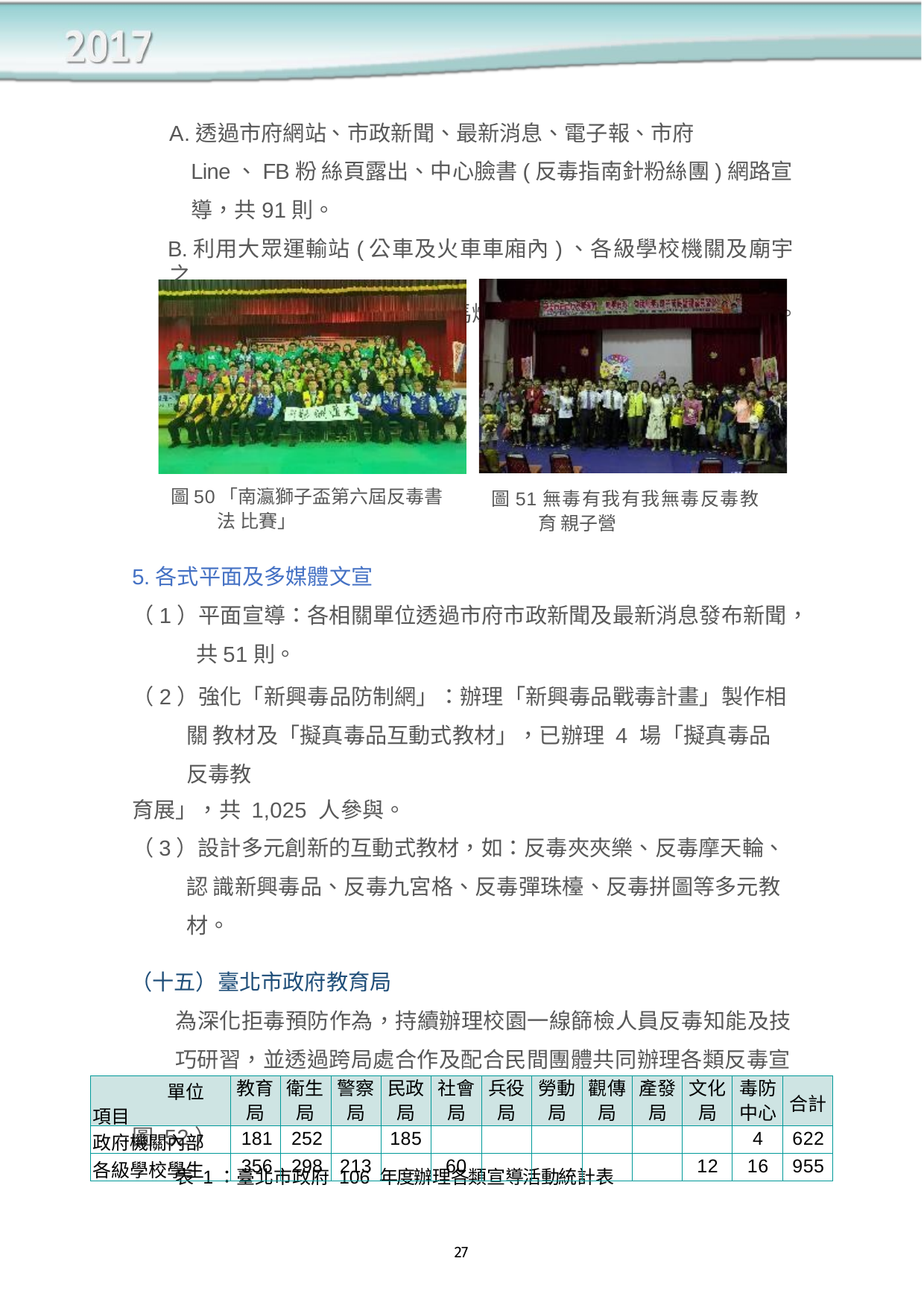

A.透過市府網站、市政新聞、最新消息、電子報、市府Line、FB粉 絲頁露出、中心臉書(反毒指南針粉絲團)網路宣導，共91則。
B.利用大眾運輸站(公車及火車車廂內)、各級學校機關及廟宇之
LED燈、海報看板、報紙、跑馬燈等方式，促進反毒意識的建立。

圖50「南瀛獅子盃第六屆反毒書法 比賽｣
圖51無毒有我有我無毒反毒教育 親子營

5.各式平面及多媒體文宣
（1）平面宣導：各相關單位透過市府市政新聞及最新消息發布新聞，  共51則。
（2）強化「新興毒品防制網」：辦理「新興毒品戰毒計畫」製作相關 教材及「擬真毒品互動式教材」，已辦理 4 場「擬真毒品反毒教
育展」，共 1,025 人參與。
（3）設計多元創新的互動式教材，如：反毒夾夾樂、反毒摩天輪、認 識新興毒品、反毒九宮格、反毒彈珠檯、反毒拼圖等多元教材。

（十五）臺北市政府教育局
為深化拒毒預防作為，持續辦理校園一線篩檢人員反毒知能及技
巧研習，並透過跨局處合作及配合民間團體共同辦理各類反毒宣教及 競賽活動，以期透過多元管道將反毒意涵深植人心。(表 1、圖 52）
表 1：臺北市政府 106 年度辦理各類宣導活動統計表
| 單位 項目 | 教育 局 | 衛生 局 | 警察 局 | 民政 局 | 社會 局 | 兵役 局 | 勞動 局 | 觀傳 局 | 產發 局 | 文化 局 | 毒防 中心 | 合計 |
| --- | --- | --- | --- | --- | --- | --- | --- | --- | --- | --- | --- | --- |
| 政府機關內部 | 181 | 252 |  | 185 |  |  |  |  |  |  | 4 | 622 |
| 各級學校學生 | 356 | 298 | 213 |  | 60 |  |  |  |  | 12 | 16 | 955 |

27